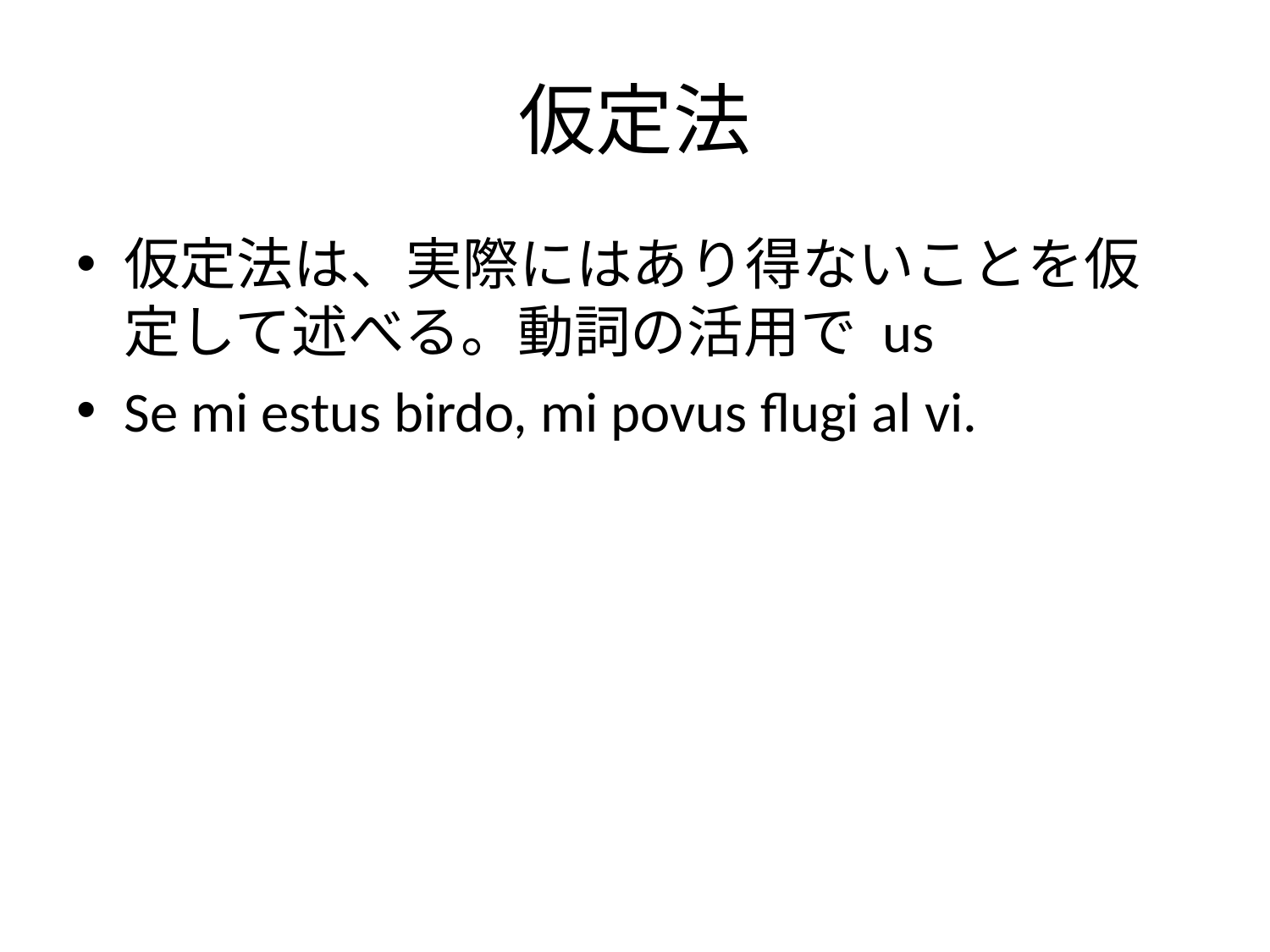

# 仮定法
仮定法は、実際にはあり得ないことを仮定して述べる。動詞の活用で us
Se mi estus birdo, mi povus flugi al vi.